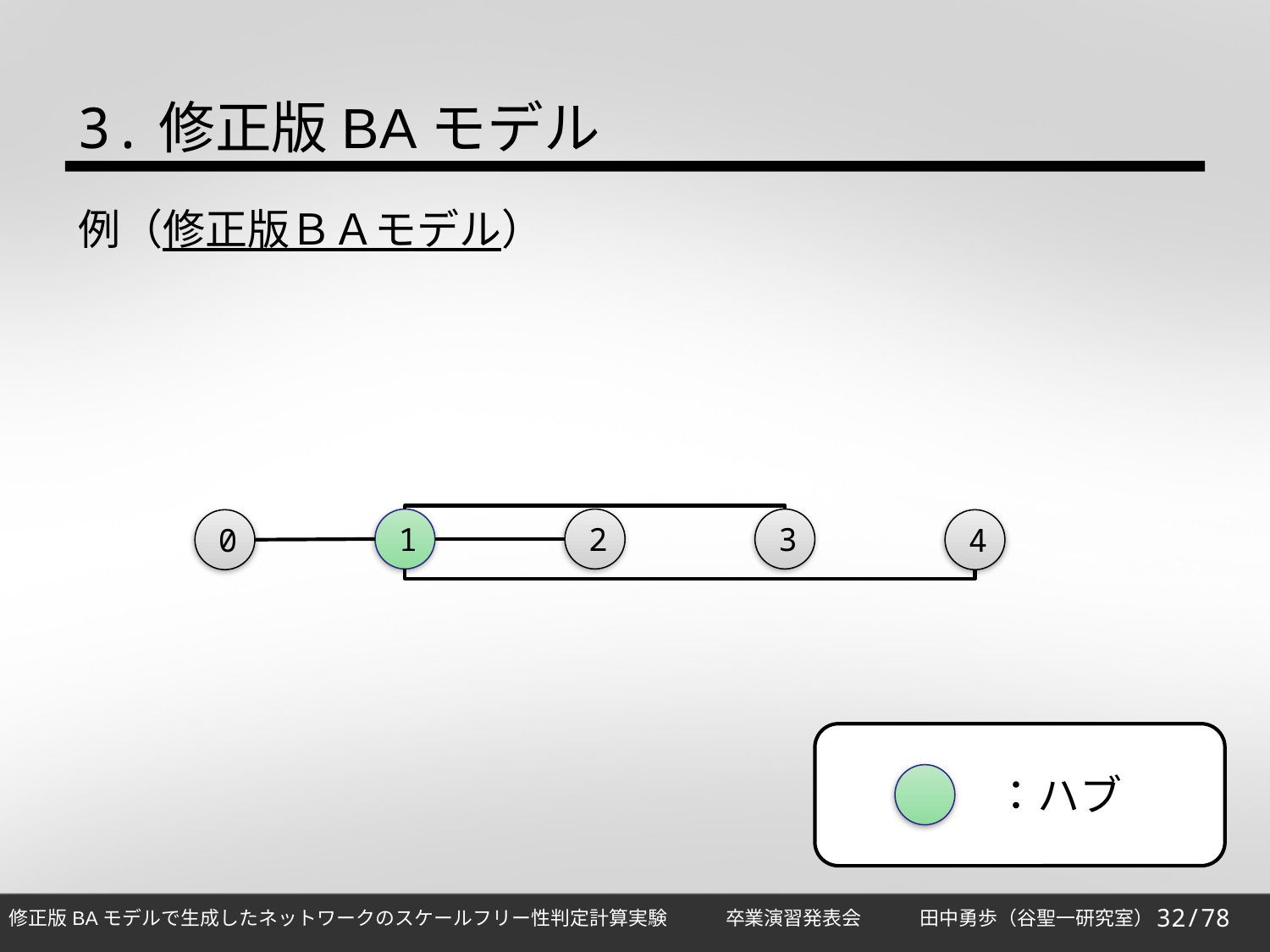

3.修正版BAモデル
例（修正版ＢＡモデル）

2
1
3
0
4

：ハブ

32/78
修正版BAモデルで生成したネットワークのスケールフリー性判定計算実験　　　卒業演習発表会　　　田中勇歩（谷聖一研究室）